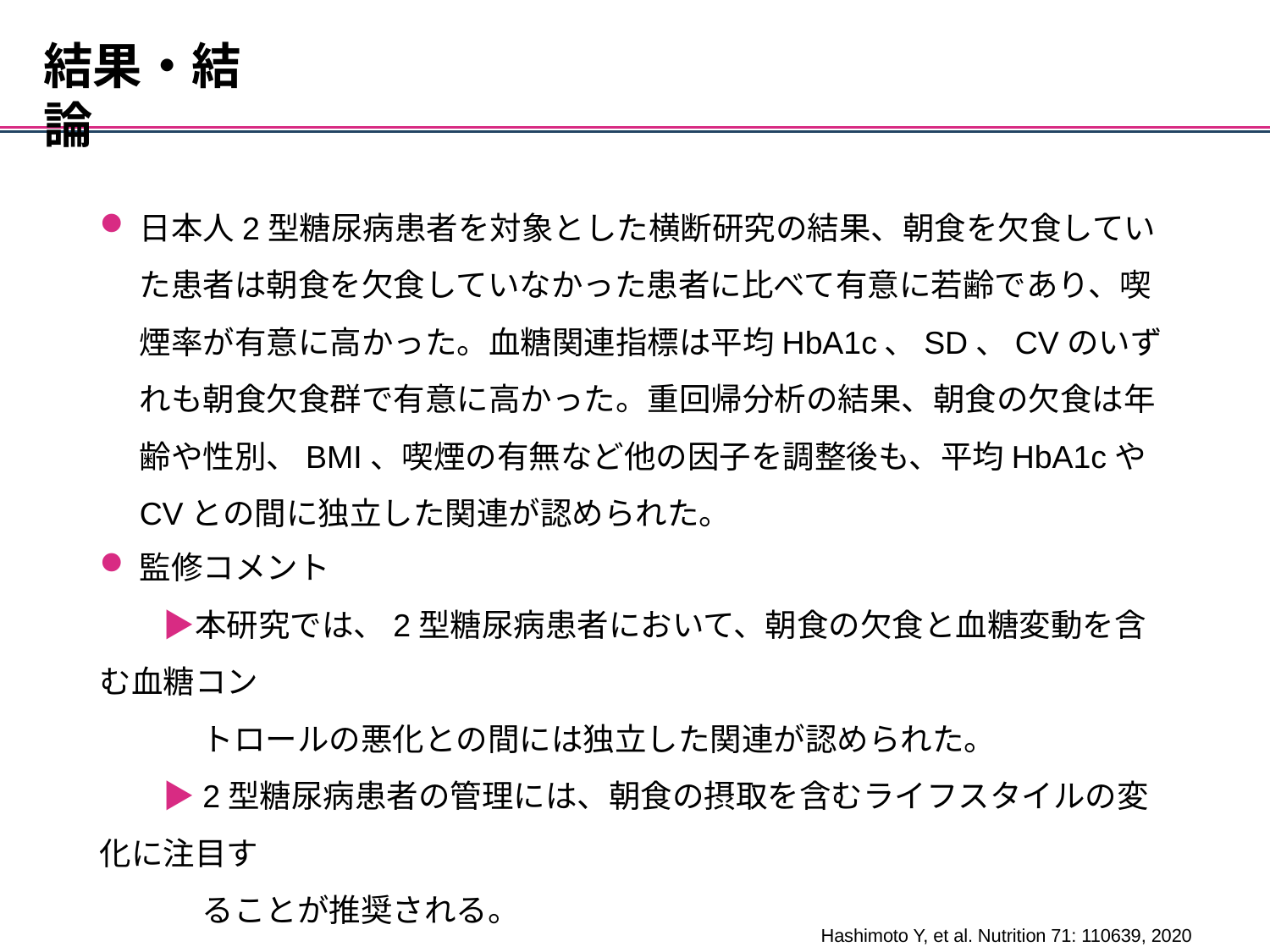

結果・結論
日本人2型糖尿病患者を対象とした横断研究の結果、朝食を欠食していた患者は朝食を欠食していなかった患者に比べて有意に若齢であり、喫煙率が有意に高かった。血糖関連指標は平均HbA1c、SD、CVのいずれも朝食欠食群で有意に高かった。重回帰分析の結果、朝食の欠食は年齢や性別、BMI、喫煙の有無など他の因子を調整後も、平均HbA1cやCVとの間に独立した関連が認められた。
監修コメント
　　▶本研究では、2型糖尿病患者において、朝食の欠食と血糖変動を含む血糖コン
　　　 トロールの悪化との間には独立した関連が認められた。
　　▶2型糖尿病患者の管理には、朝食の摂取を含むライフスタイルの変化に注目す
　　　 ることが推奨される。
Hashimoto Y, et al. Nutrition 71: 110639, 2020